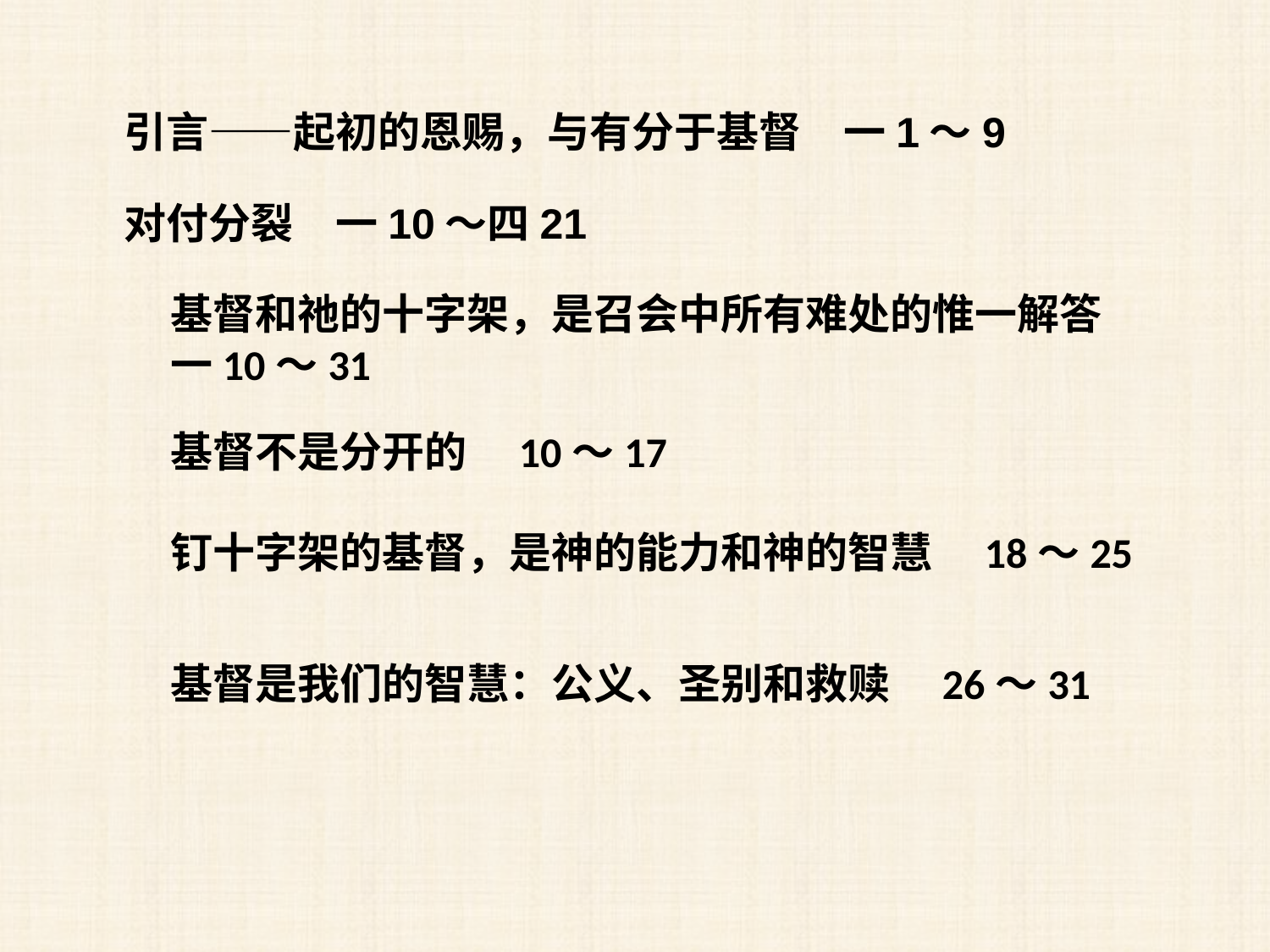

引言——起初的恩赐，与有分于基督　一1～9
对付分裂　一10～四21
基督和祂的十字架，是召会中所有难处的惟一解答　一10～31
基督不是分开的　10～17
钉十字架的基督，是神的能力和神的智慧　18～25
基督是我们的智慧：公义、圣别和救赎　26～31